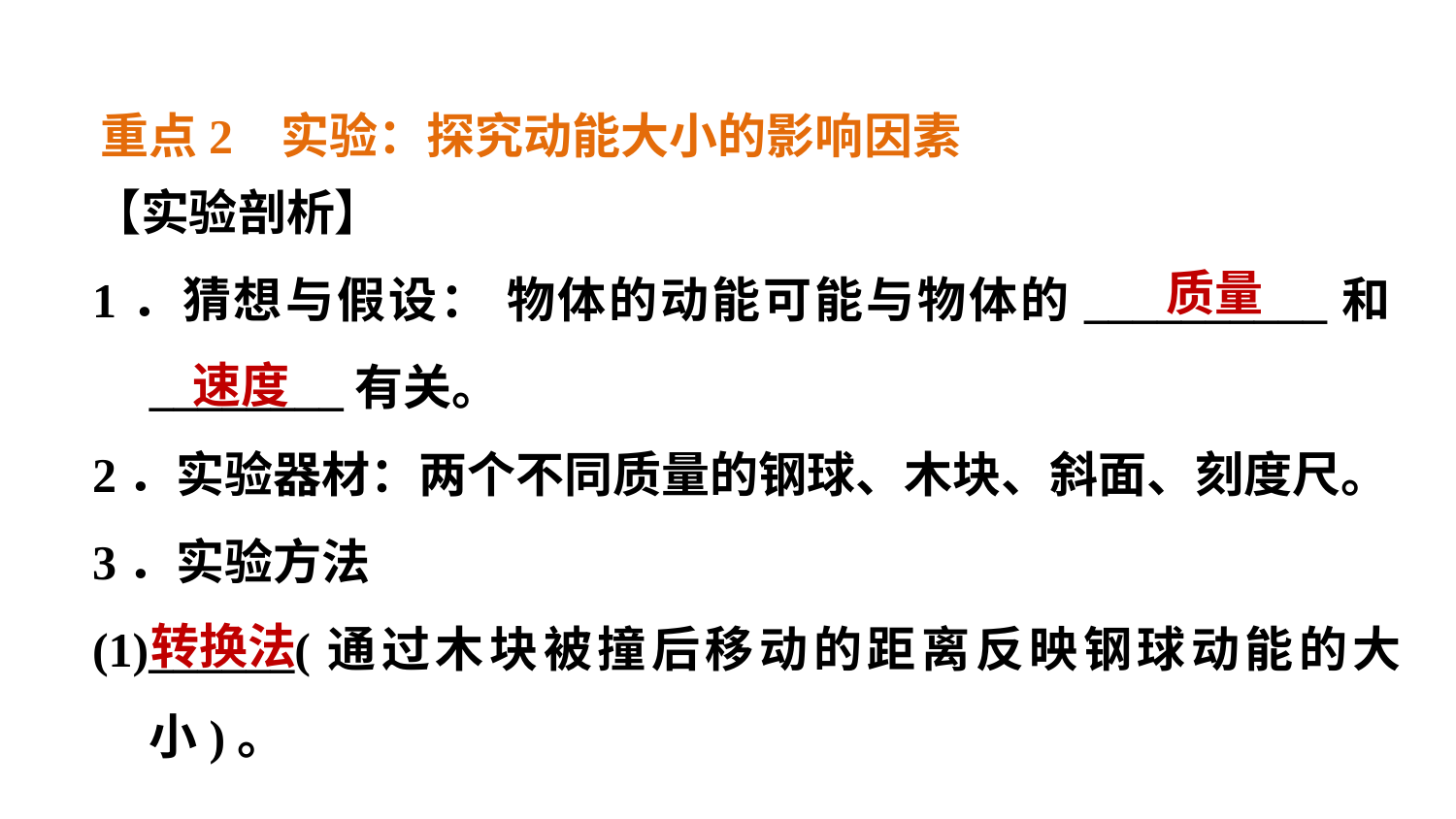

重点2   实验：探究动能大小的影响因素
【实验剖析】
1．猜想与假设： 物体的动能可能与物体的__________和________有关。
2．实验器材：两个不同质量的钢球、木块、斜面、刻度尺。
3．实验方法
(1)______(通过木块被撞后移动的距离反映钢球动能的大小)。
质量
速度
转换法